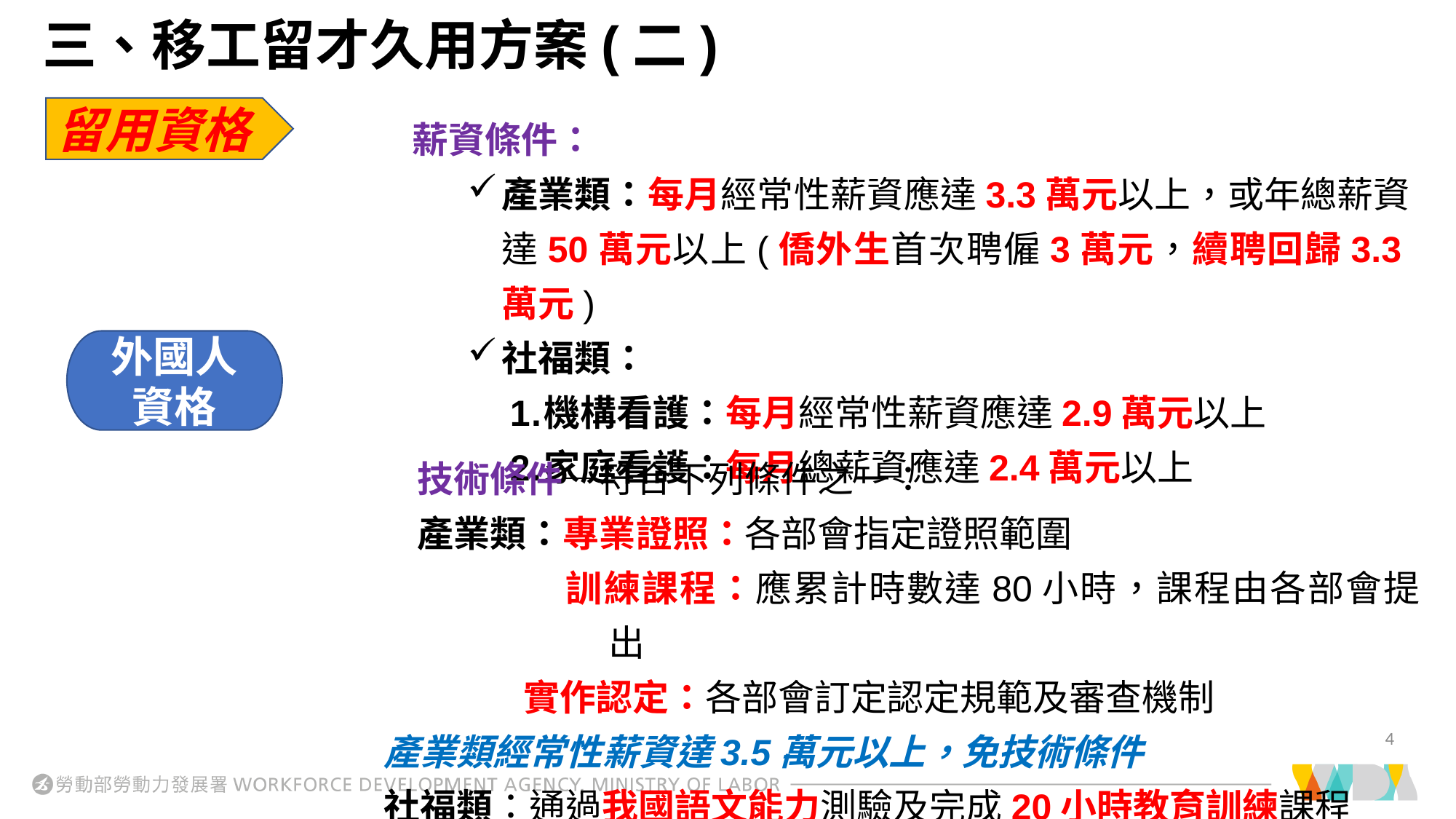

三、移工留才久用方案(二)
留用資格
     薪資條件：
產業類：每月經常性薪資應達3.3萬元以上，或年總薪資達50萬元以上(僑外生首次聘僱3萬元，續聘回歸3.3萬元)
社福類：
機構看護：每月經常性薪資應達2.9萬元以上
家庭看護：每月總薪資應達2.4萬元以上
外國人
資格
   技術條件—符合下列條件之一：
產業類：專業證照：各部會指定證照範圍
訓練課程：應累計時數達80小時，課程由各部會提出
實作認定：各部會訂定認定規範及審查機制
產業類經常性薪資達3.5萬元以上，免技術條件
社福類：通過我國語文能力測驗及完成20小時教育訓練課程
4